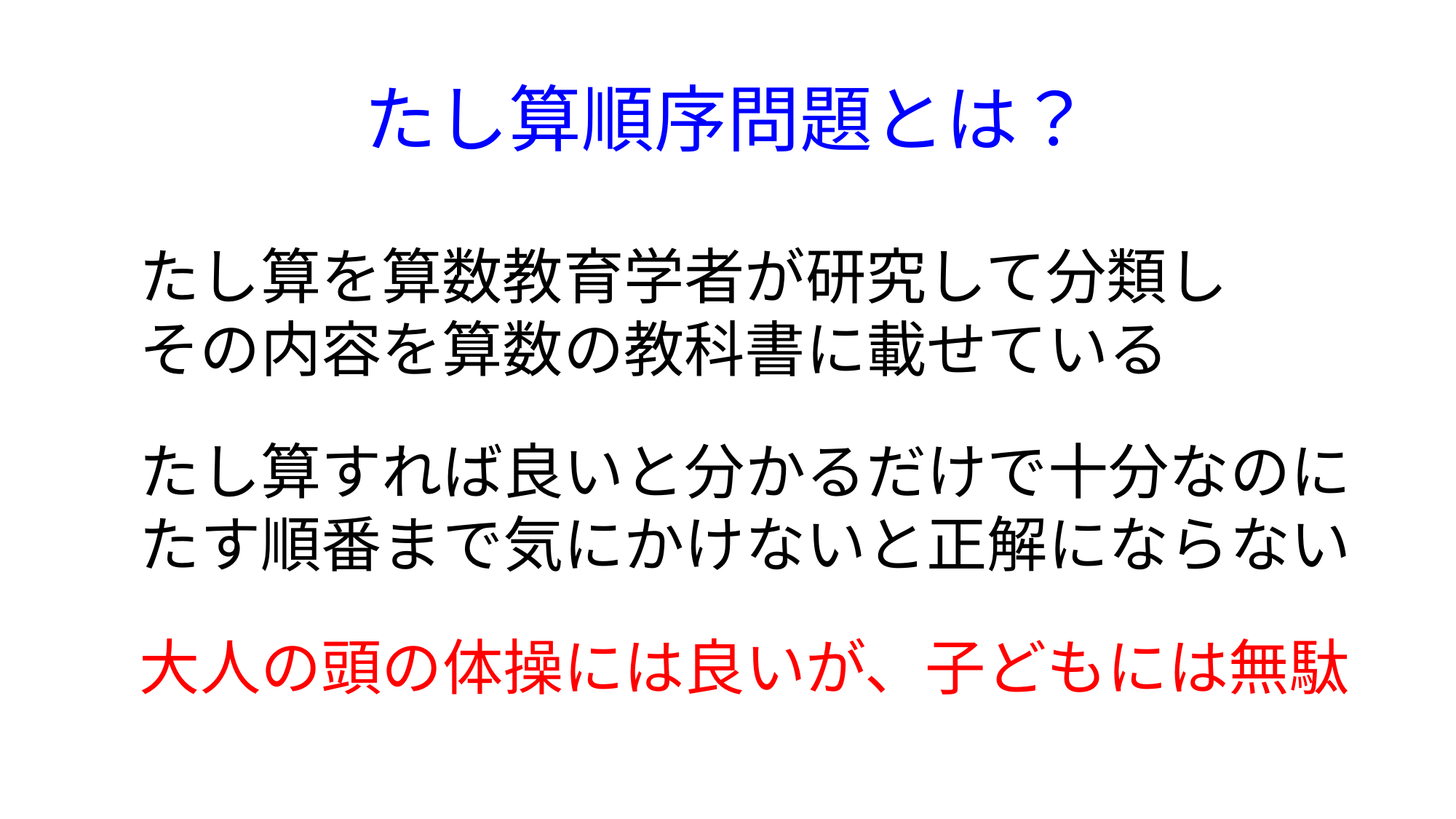

# たし算順序問題とは？
たし算を算数教育学者が研究して分類し
その内容を算数の教科書に載せている
たし算すれば良いと分かるだけで十分なのにたす順番まで気にかけないと正解にならない
大人の頭の体操には良いが、子どもには無駄